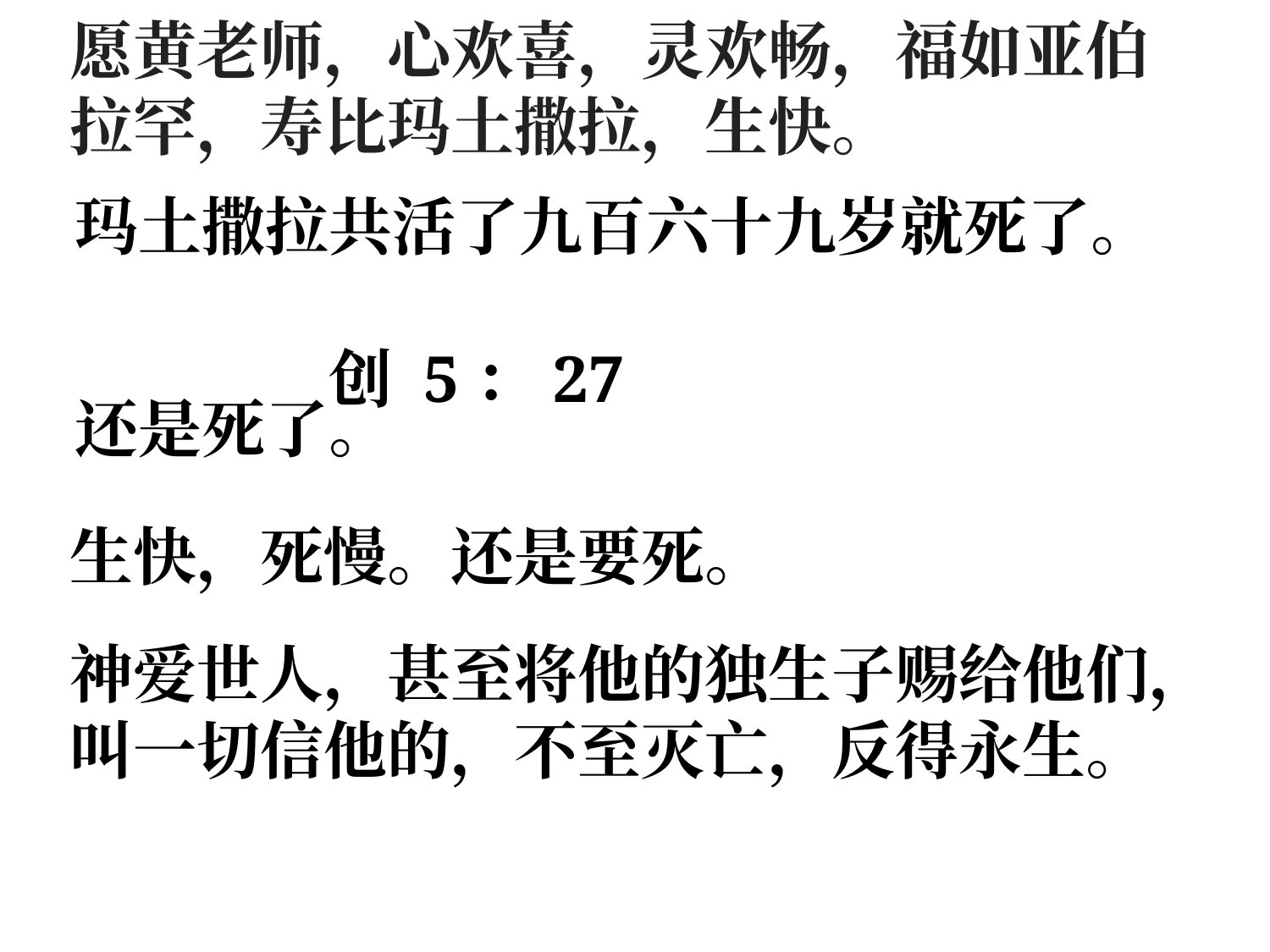

愿黄老师，心欢喜，灵欢畅，福如亚伯拉罕，寿比玛土撒拉，生快。
玛土撒拉共活了九百六十九岁就死了。										创 5：27
还是死了。
生快，死慢。还是要死。
神爱世人，甚至将他的独生子赐给他们，叫一切信他的，不至灭亡，反得永生。